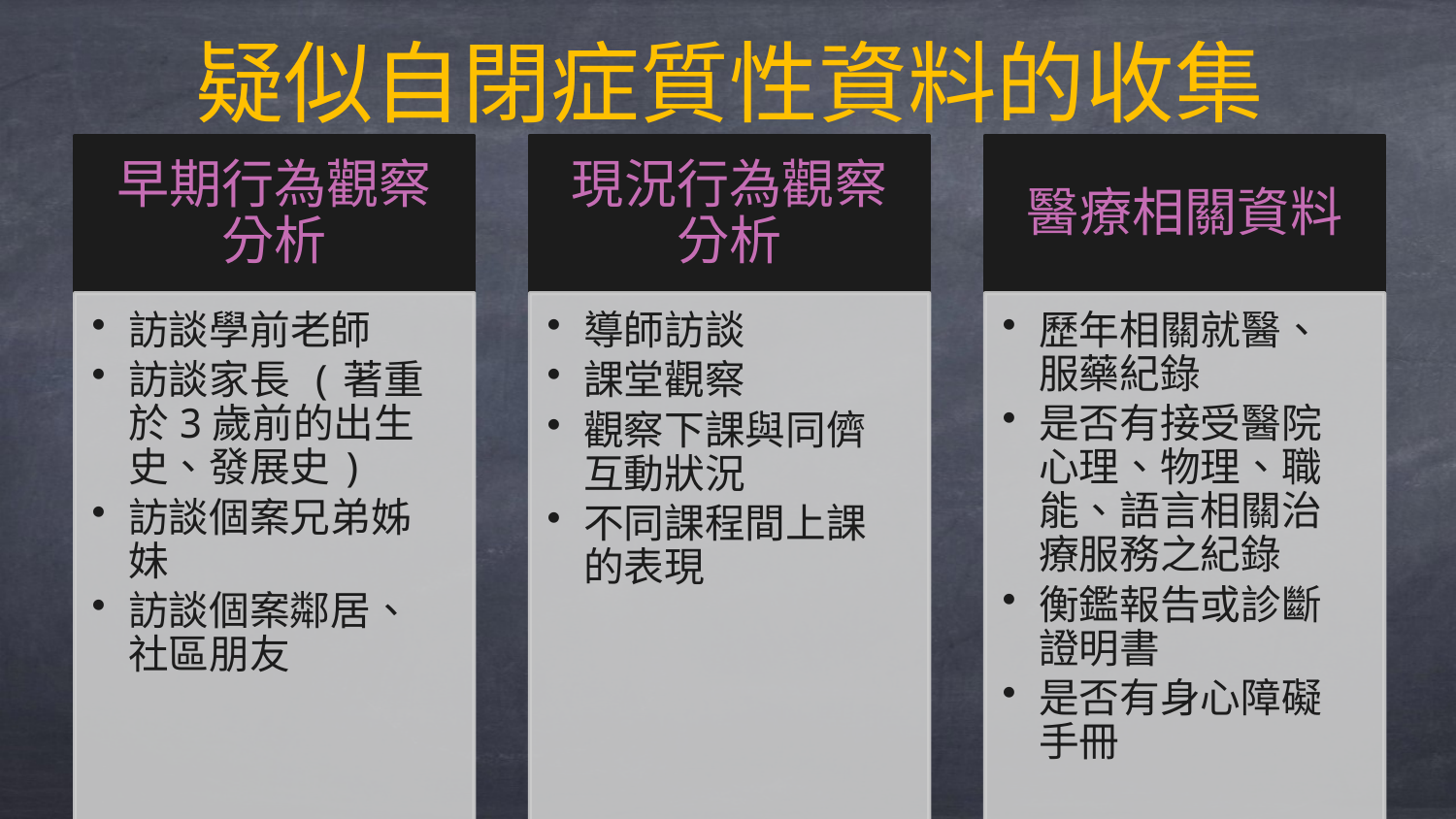

# 疑似自閉症質性資料的收集
早期行為觀察分析
訪談學前老師
訪談家長 (著重於3歲前的出生史、發展史)
訪談個案兄弟姊妹
訪談個案鄰居、社區朋友

現況行為觀察分析
導師訪談
課堂觀察
觀察下課與同儕互動狀況
不同課程間上課的表現

醫療相關資料
歷年相關就醫、服藥紀錄
是否有接受醫院心理、物理、職能、語言相關治療服務之紀錄
衡鑑報告或診斷證明書
是否有身心障礙手冊